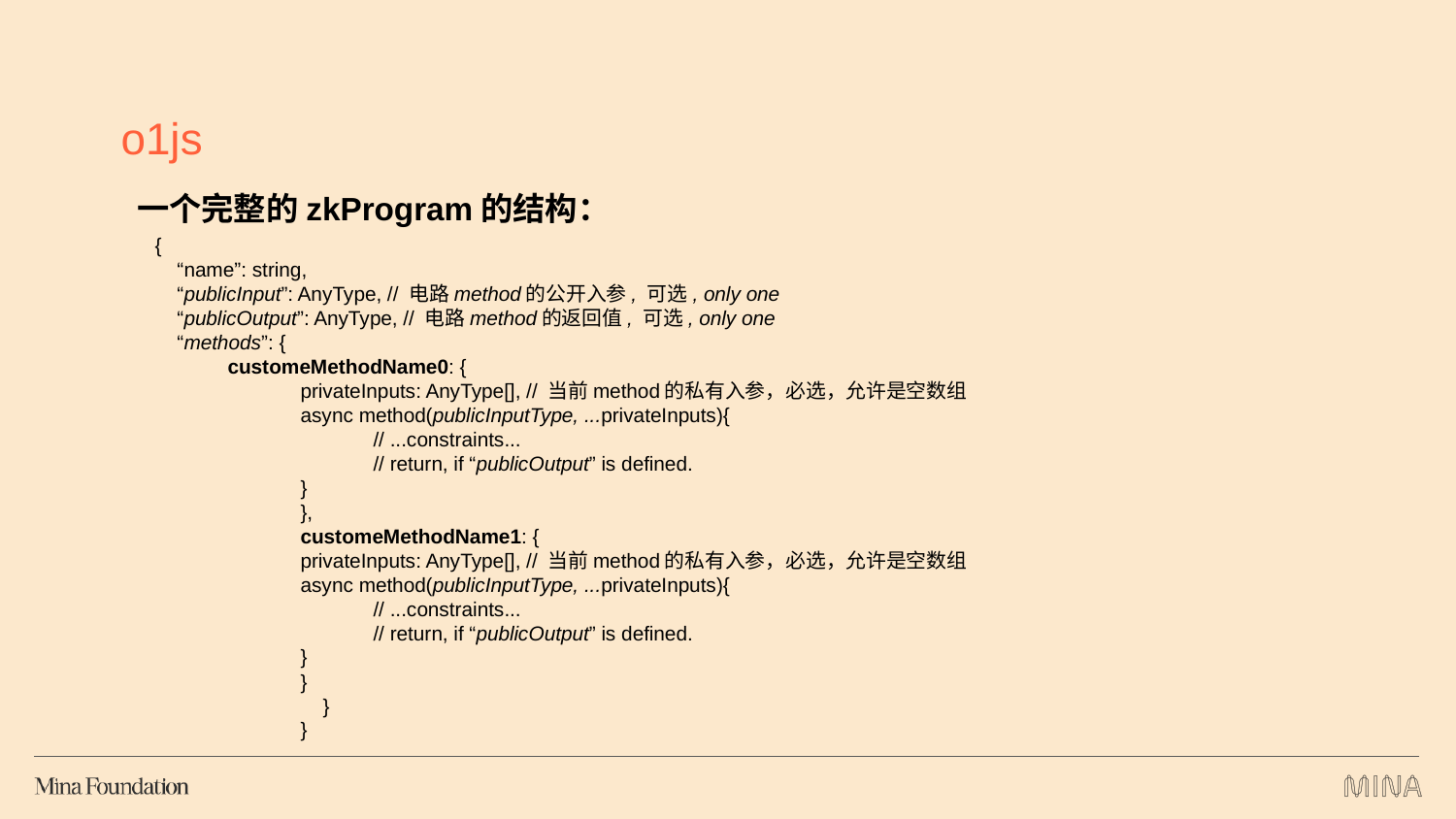

o1js
一个完整的zkProgram的结构：
{
    “name”: string,
    “publicInput”: AnyType, // 电路method的公开入参, 可选, only one
    “publicOutput”: AnyType, // 电路method的返回值, 可选, only one
    “methods”: {
customeMethodName0: {
privateInputs: AnyType[], // 当前method的私有入参，必选，允许是空数组
async method(publicInputType, ...privateInputs){
// ...constraints...
// return, if “publicOutput” is defined.
}
},
customeMethodName1: {
privateInputs: AnyType[], // 当前method的私有入参，必选，允许是空数组
async method(publicInputType, ...privateInputs){
// ...constraints...
// return, if “publicOutput” is defined.
}
}
    }
}